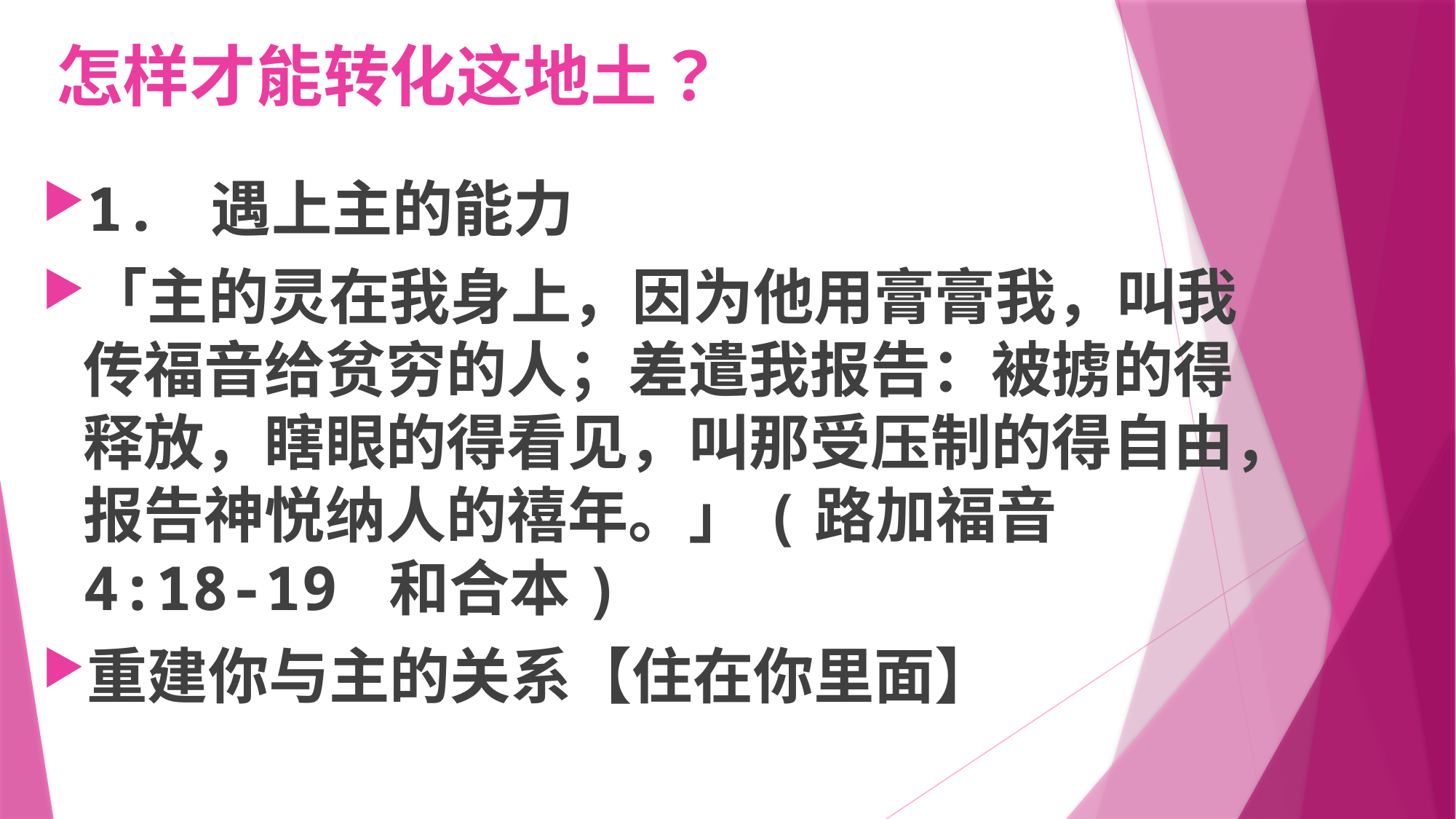

# 怎样才能转化这地土？
1. 遇上主的能力
「主的灵在我身上，因为他用膏膏我，叫我传福音给贫穷的人；差遣我报告：被掳的得释放，瞎眼的得看见，叫那受压制的得自由，报告神悦纳人的禧年。」(路加福音 4:18-19 和合本)
重建你与主的关系【住在你里面】